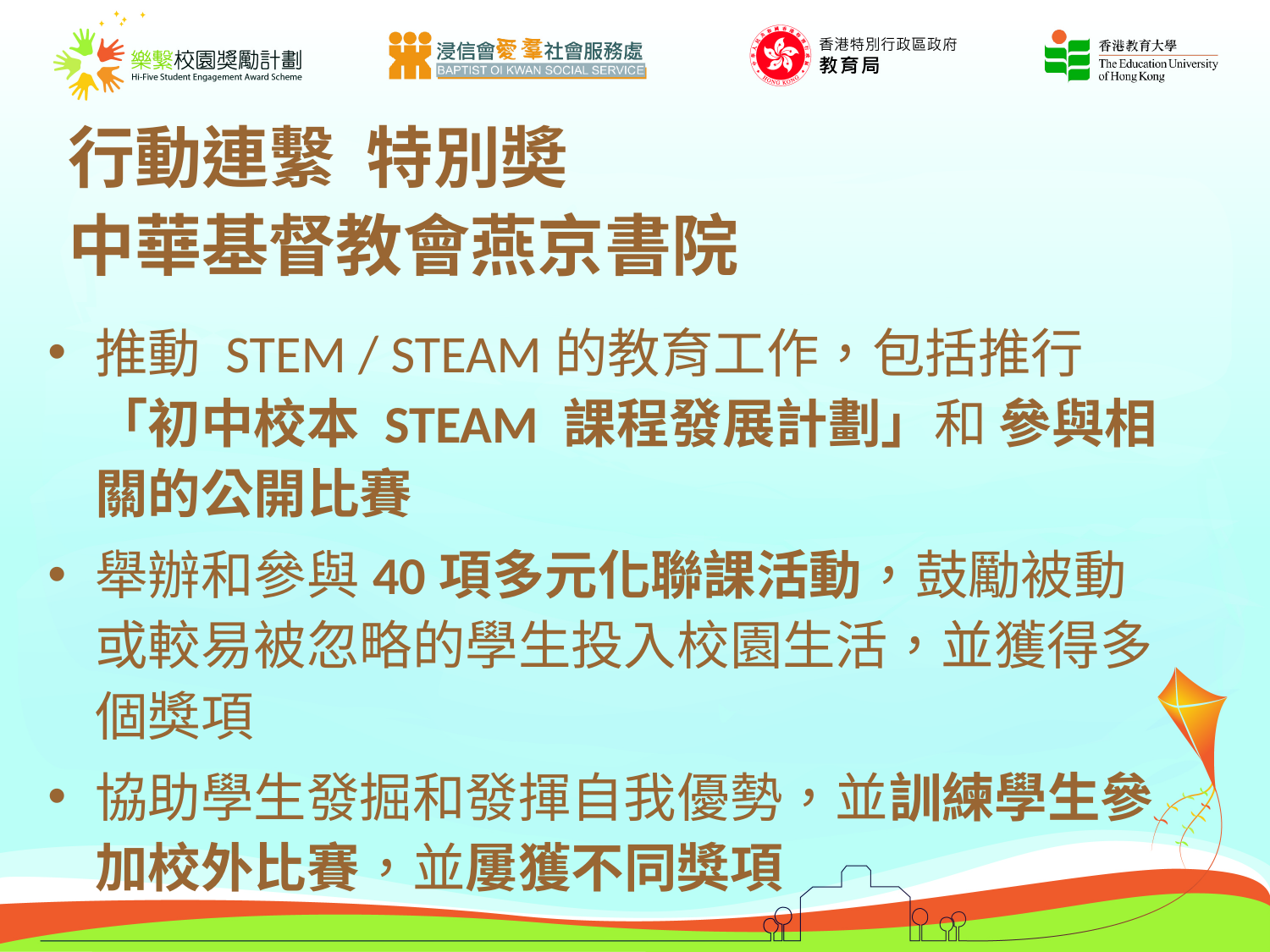

# 行動連繫  特別奬 中華基督教會燕京書院
推動 STEM / STEAM的教育工作，包括推行「初中校本 STEAM 課程發展計劃」和 參與相關的公開比賽
舉辦和參與40項多元化聯課活動，鼓勵被動或較易被忽略的學生投入校園生活，並獲得多個獎項
協助學生發掘和發揮自我優勢，並訓練學生參加校外比賽，並屢獲不同獎項